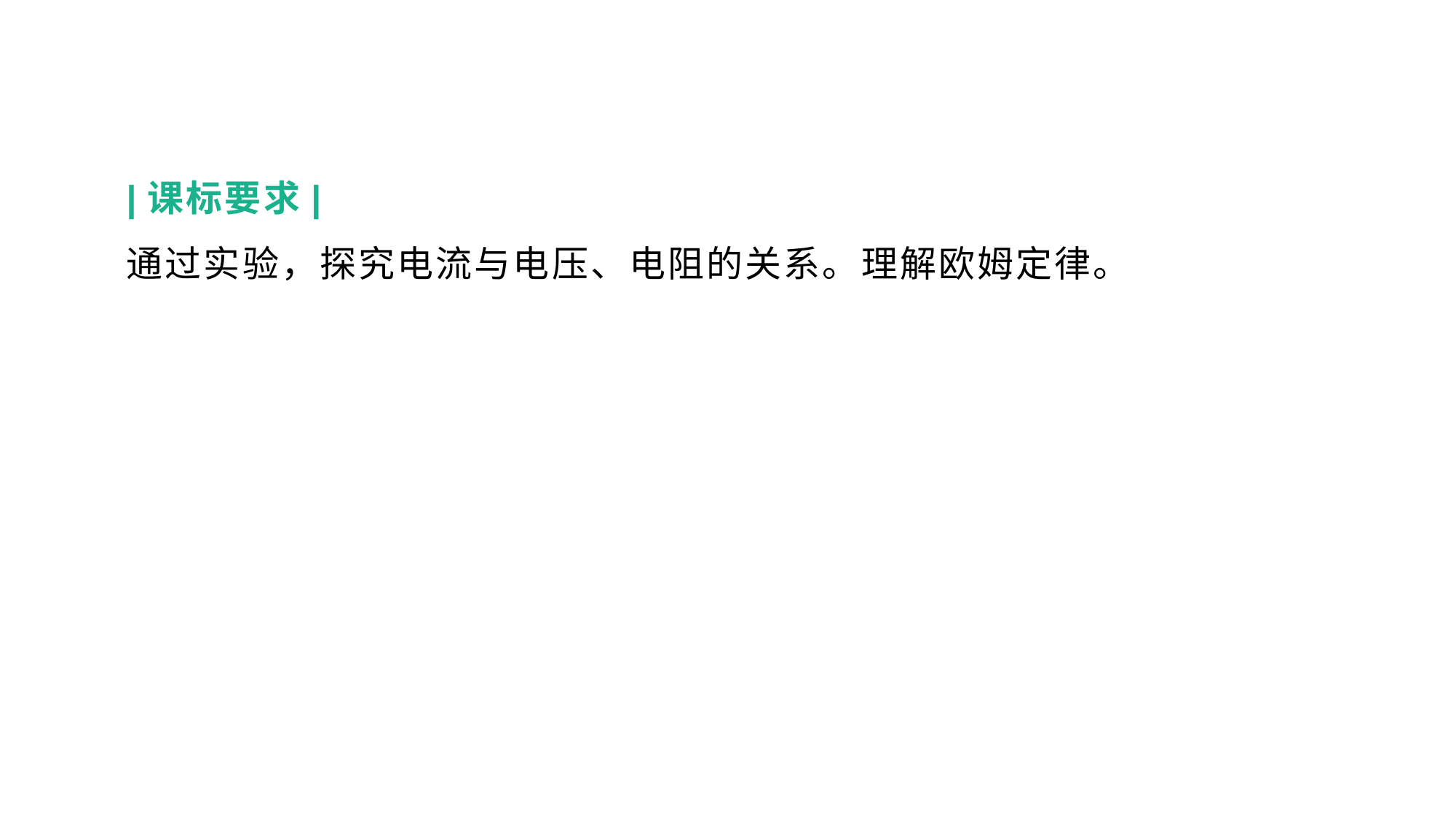

|课标要求|
通过实验，探究电流与电压、电阻的关系。理解欧姆定律。
思维导图 构建体系